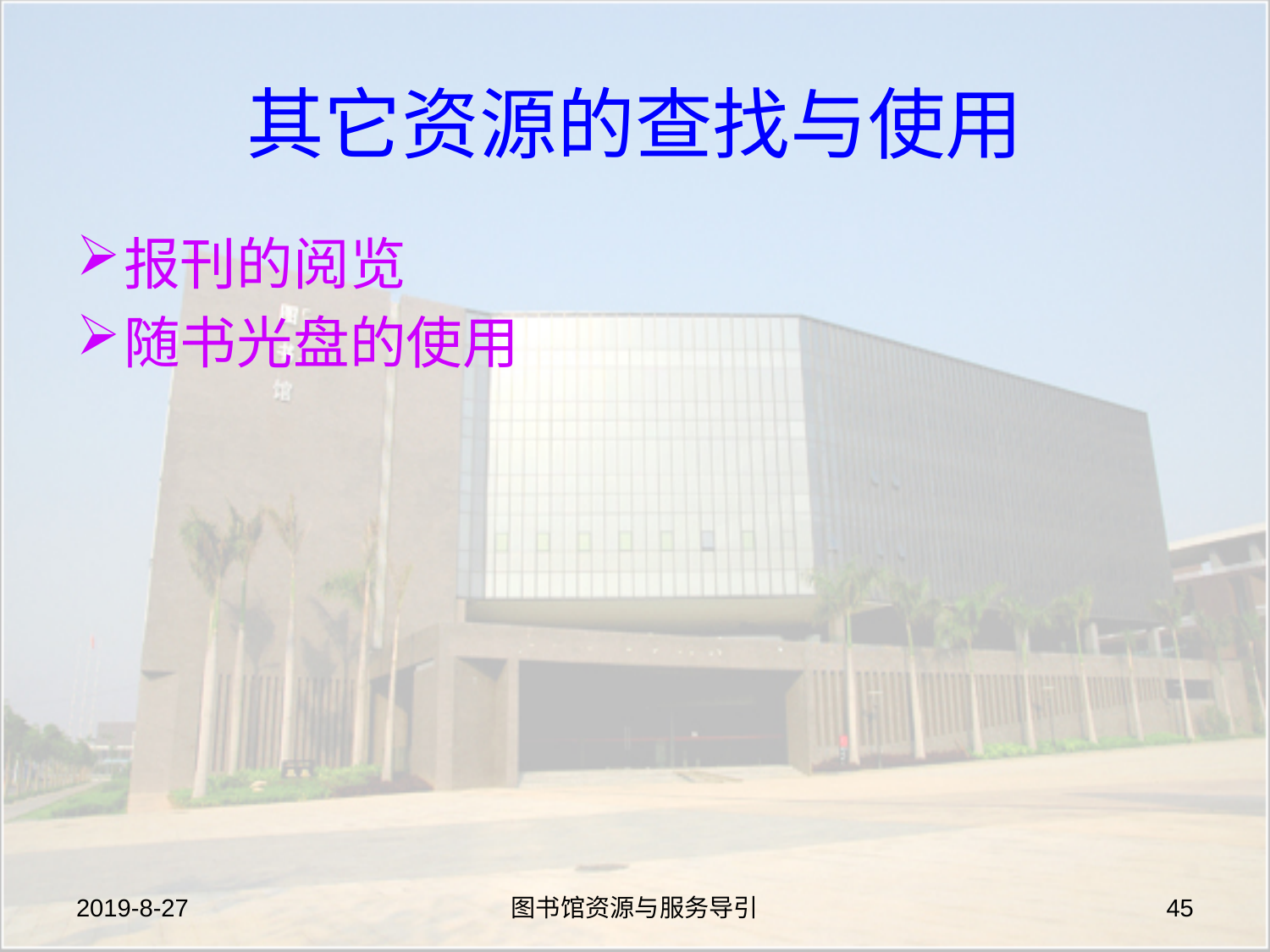

# 其它资源的查找与使用
报刊的阅览
随书光盘的使用
2019-8-27
图书馆资源与服务导引
45